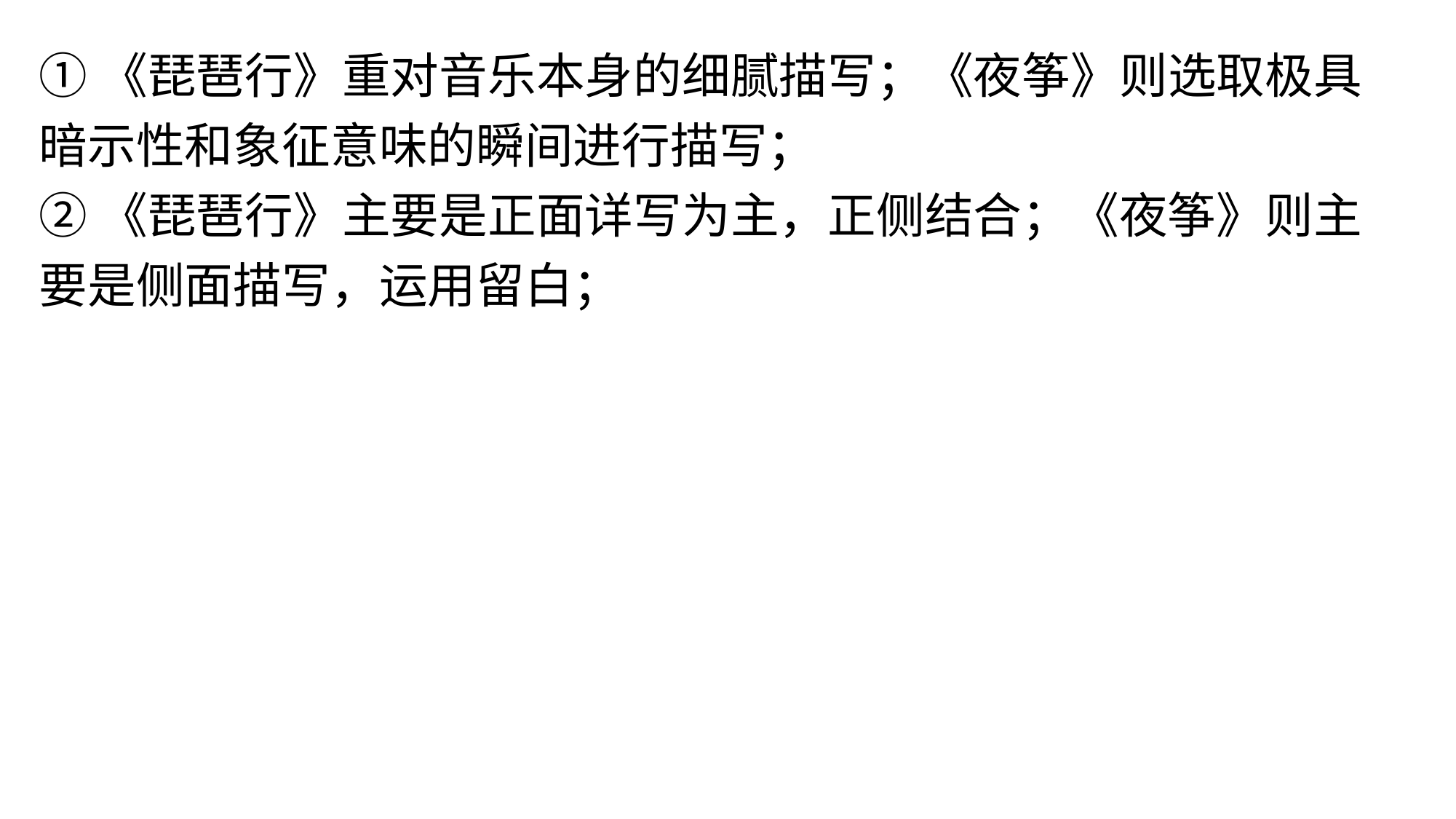

①《琵琶行》重对音乐本身的细腻描写；《夜筝》则选取极具暗示性和象征意味的瞬间进行描写；
②《琵琶行》主要是正面详写为主，正侧结合；《夜筝》则主要是侧面描写，运用留白；